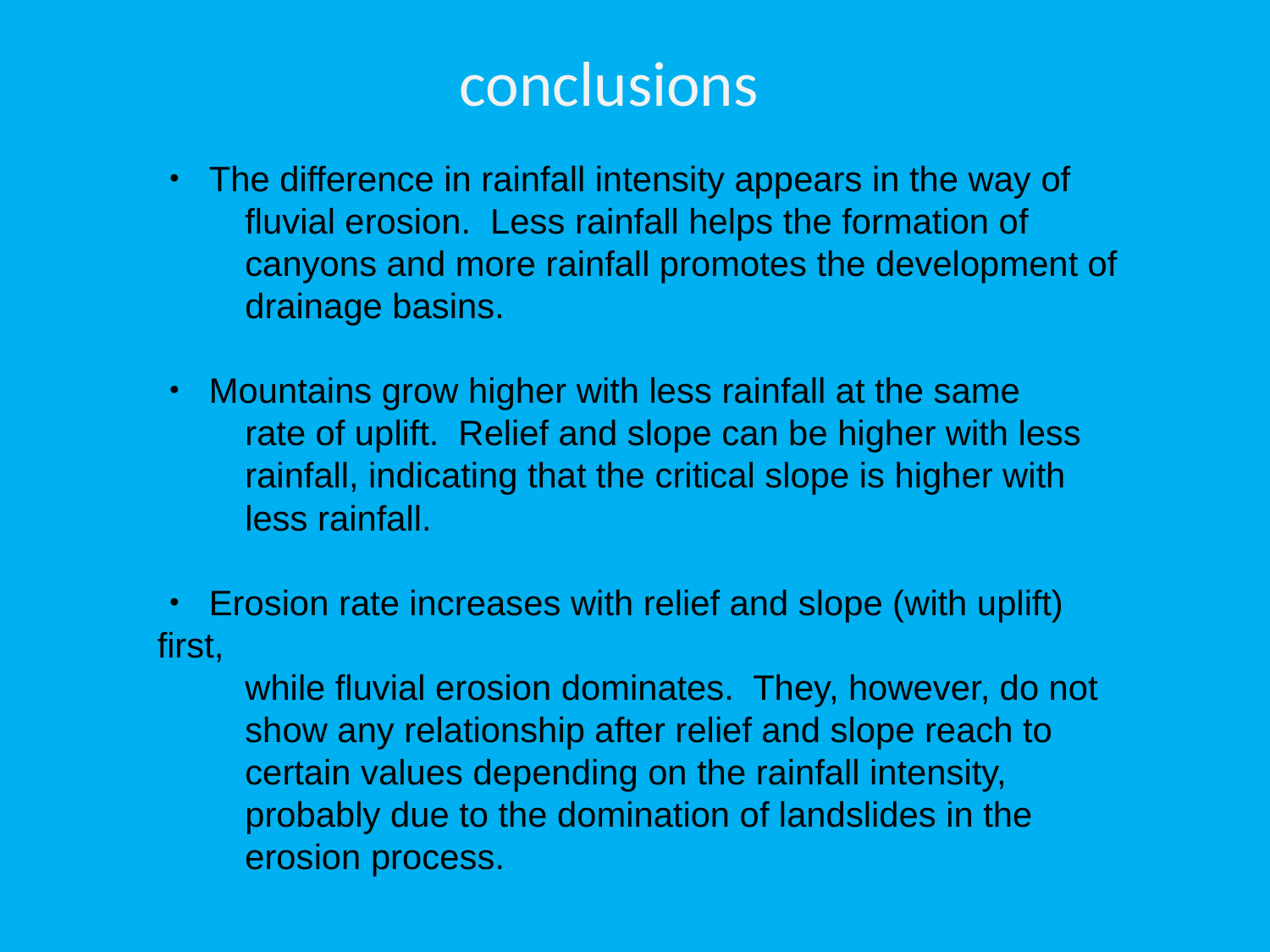

conclusions

・ The difference in rainfall intensity appears in the way of
         fluvial erosion.  Less rainfall helps the formation of
         canyons and more rainfall promotes the development of
         drainage basins.

・ Mountains grow higher with less rainfall at the same
         rate of uplift.  Relief and slope can be higher with less
         rainfall, indicating that the critical slope is higher with
         less rainfall.

・ Erosion rate increases with relief and slope (with uplift) first,
         while fluvial erosion dominates.  They, however, do not
         show any relationship after relief and slope reach to
         certain values depending on the rainfall intensity,
         probably due to the domination of landslides in the
         erosion process.